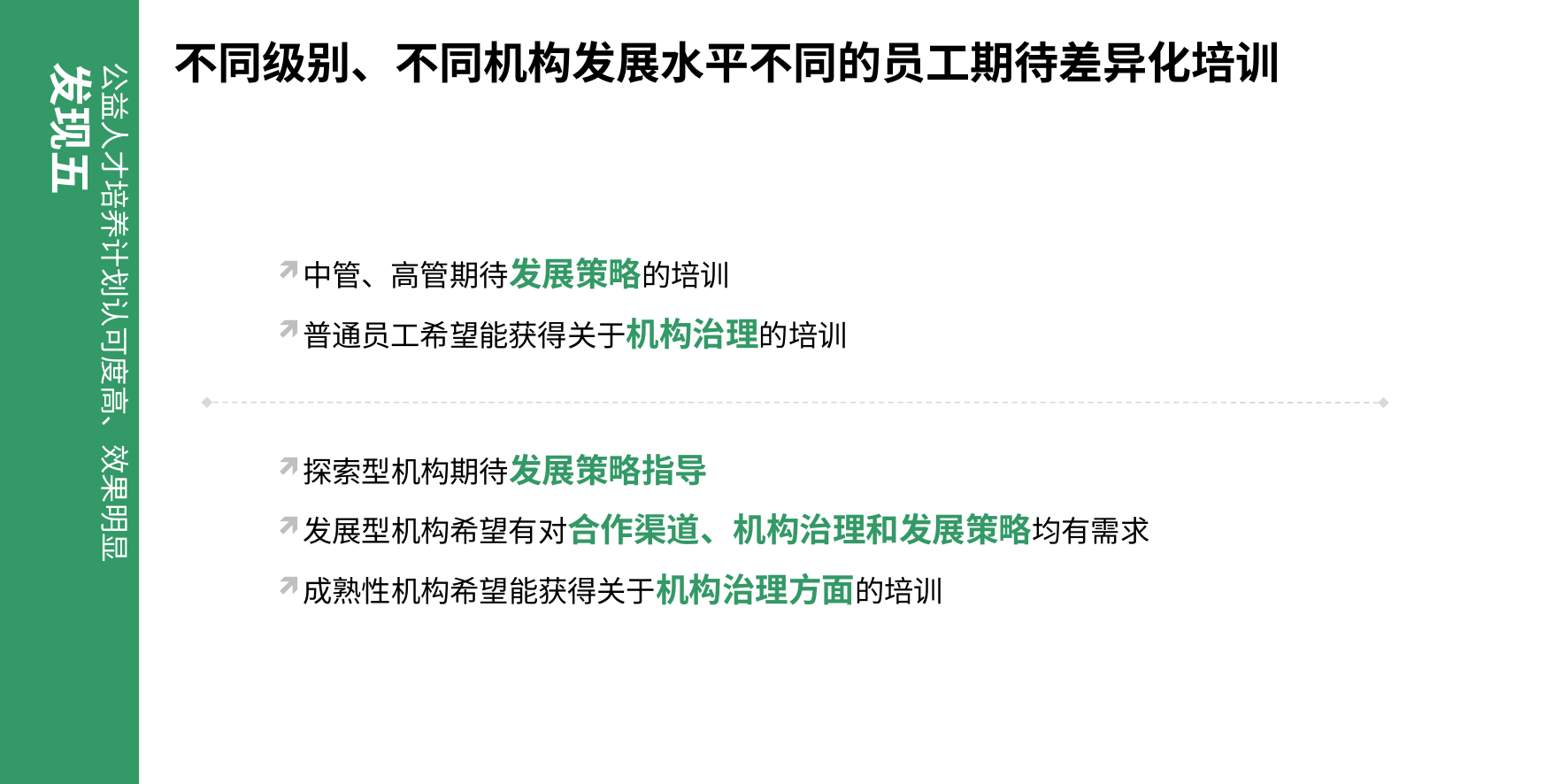

# 不同级别、不同机构发展水平不同的员工期待差异化培训
公益人才培养计划认可度高、效果明显发现五
中管、高管期待发展策略的培训
普通员工希望能获得关于机构治理的培训
探索型机构期待发展策略指导
发展型机构希望有对合作渠道、机构治理和发展策略均有需求
成熟性机构希望能获得关于机构治理方面的培训